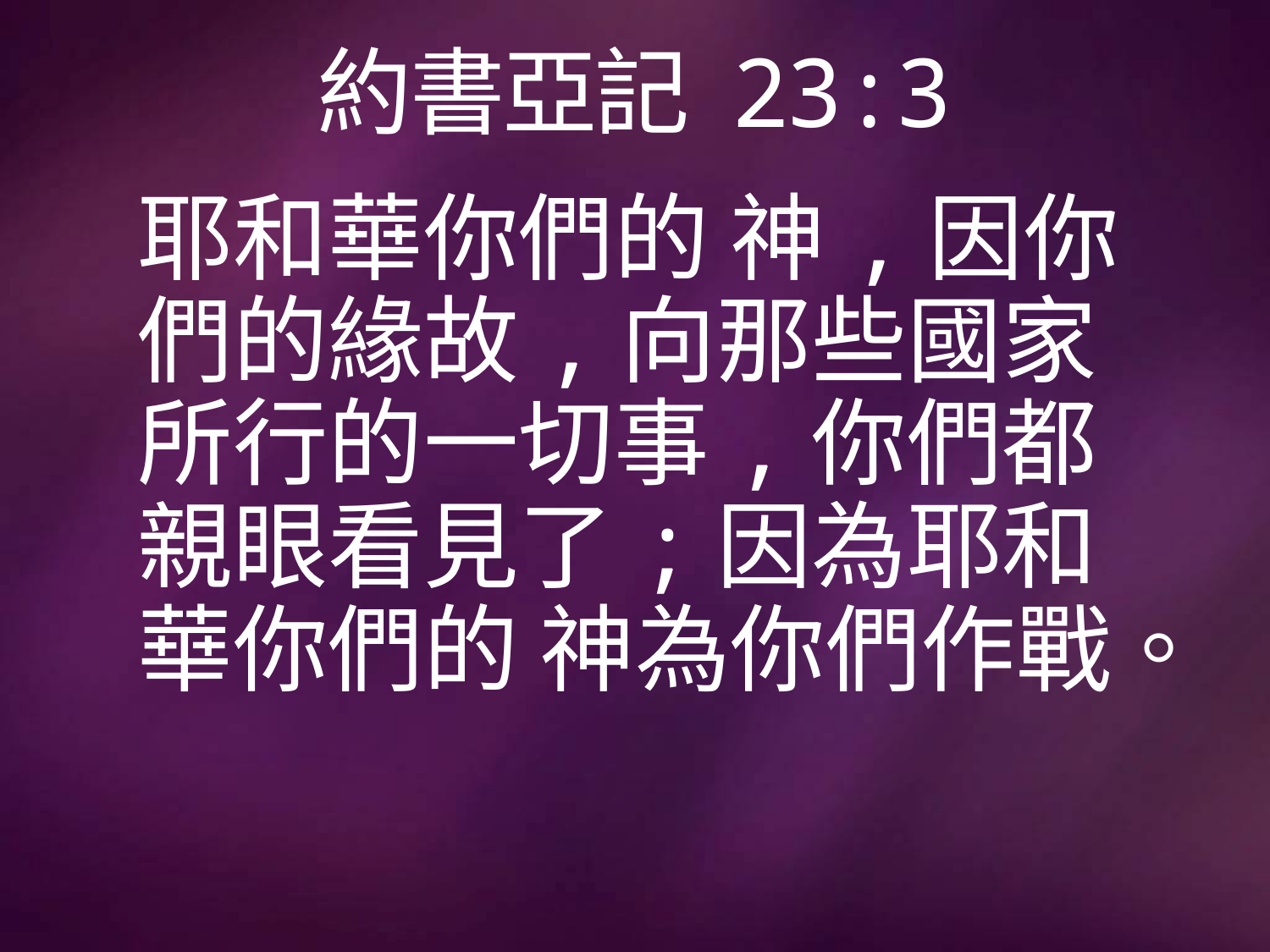

# 約書亞記 23:3
耶和華你們的 神,因你們的緣故,向那些國家所行的一切事,你們都親眼看見了;因為耶和華你們的 神為你們作戰。